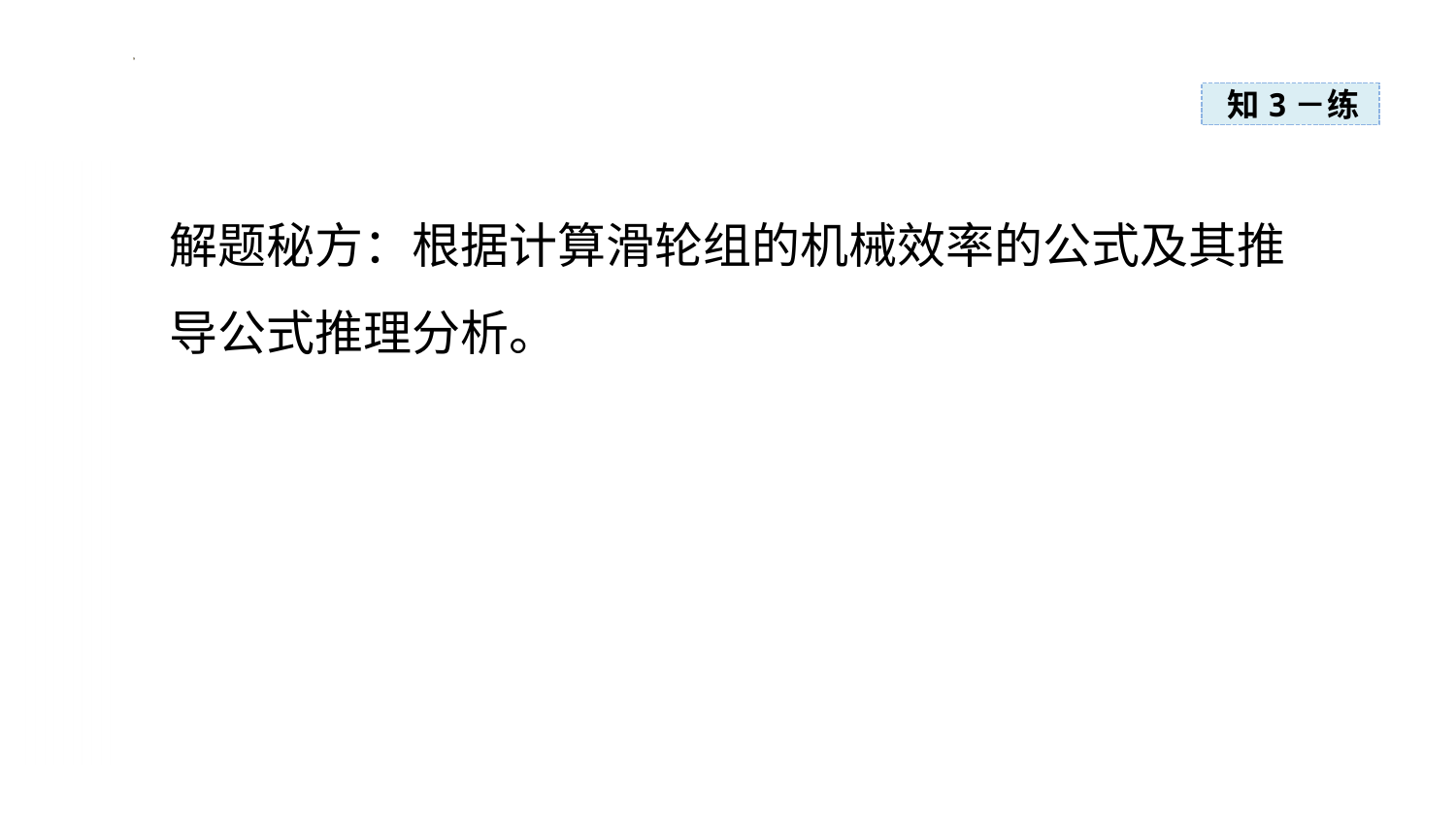

感悟新知
知3－练

解题秘方：根据计算滑轮组的机械效率的公式及其推导公式推理分析。